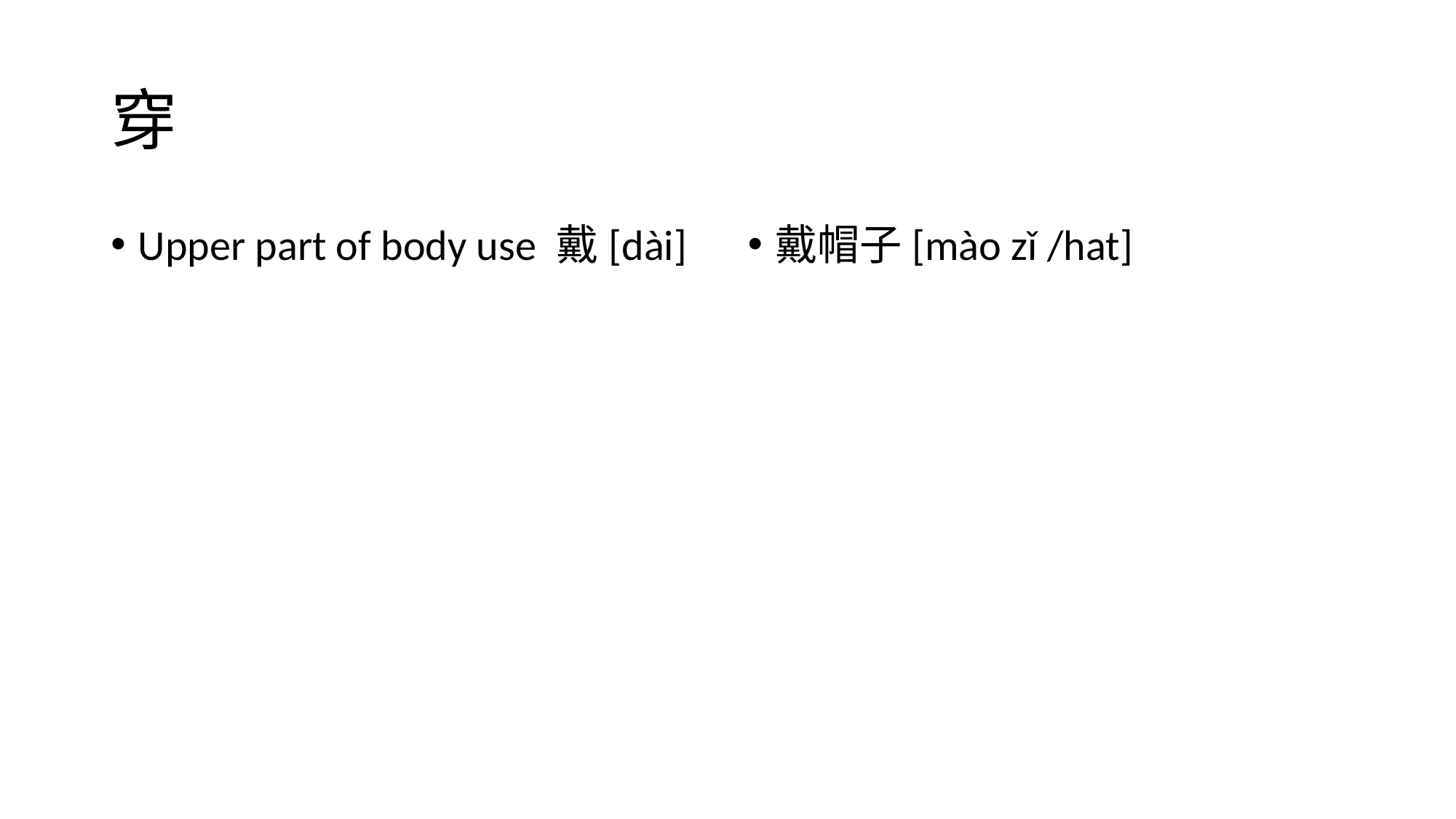

# 穿
Upper part of body use 戴[dài]
戴帽子[mào zǐ /hat]